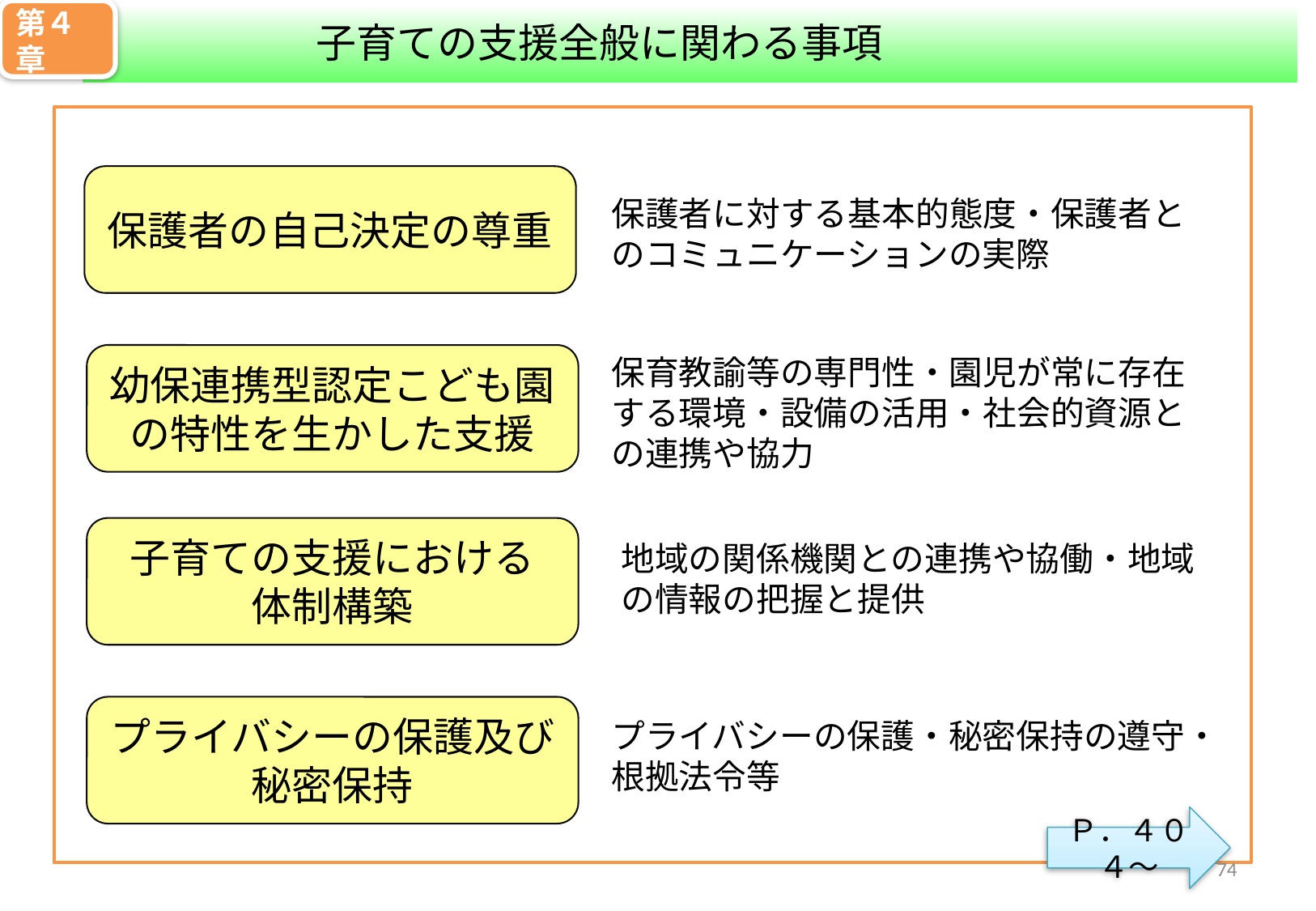

第４章

子育ての支援全般に関わる事項

保護者の自己決定の尊重
保護者に対する基本的態度・保護者とのコミュニケーションの実際
幼保連携型認定こども園の特性を生かした支援
保育教諭等の専門性・園児が常に存在する環境・設備の活用・社会的資源との連携や協力
子育ての支援における
体制構築
地域の関係機関との連携や協働・地域の情報の把握と提供
プライバシーの保護及び秘密保持
プライバシーの保護・秘密保持の遵守・
根拠法令等
Ｐ．４０４～
74